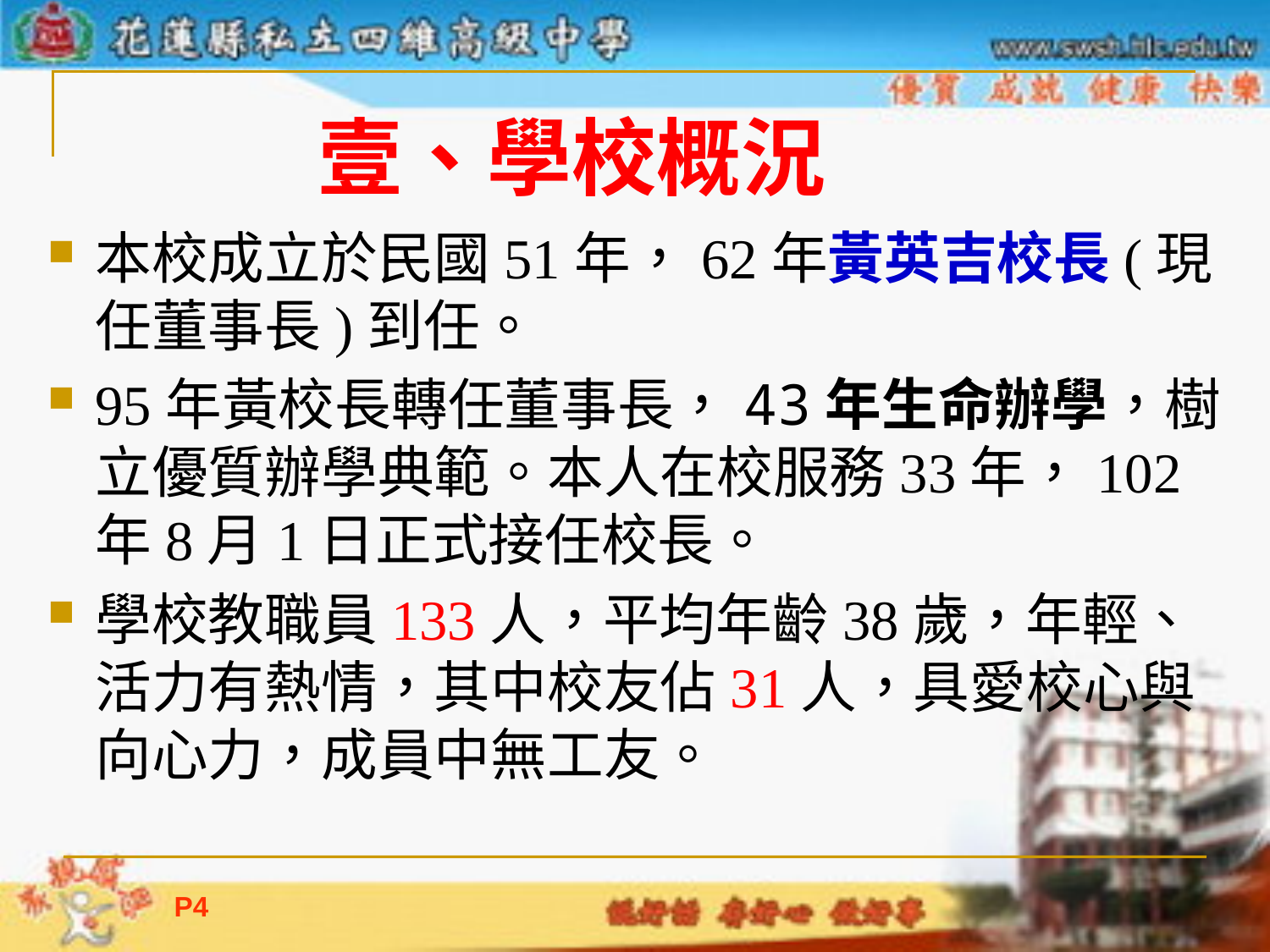

# 壹、學校概況
本校成立於民國51年，62年黃英吉校長(現任董事長)到任。
95年黃校長轉任董事長，43年生命辦學，樹立優質辦學典範。本人在校服務33年，102年8月1日正式接任校長。
學校教職員133人，平均年齡38歲，年輕、活力有熱情，其中校友佔31人，具愛校心與向心力，成員中無工友。
P4